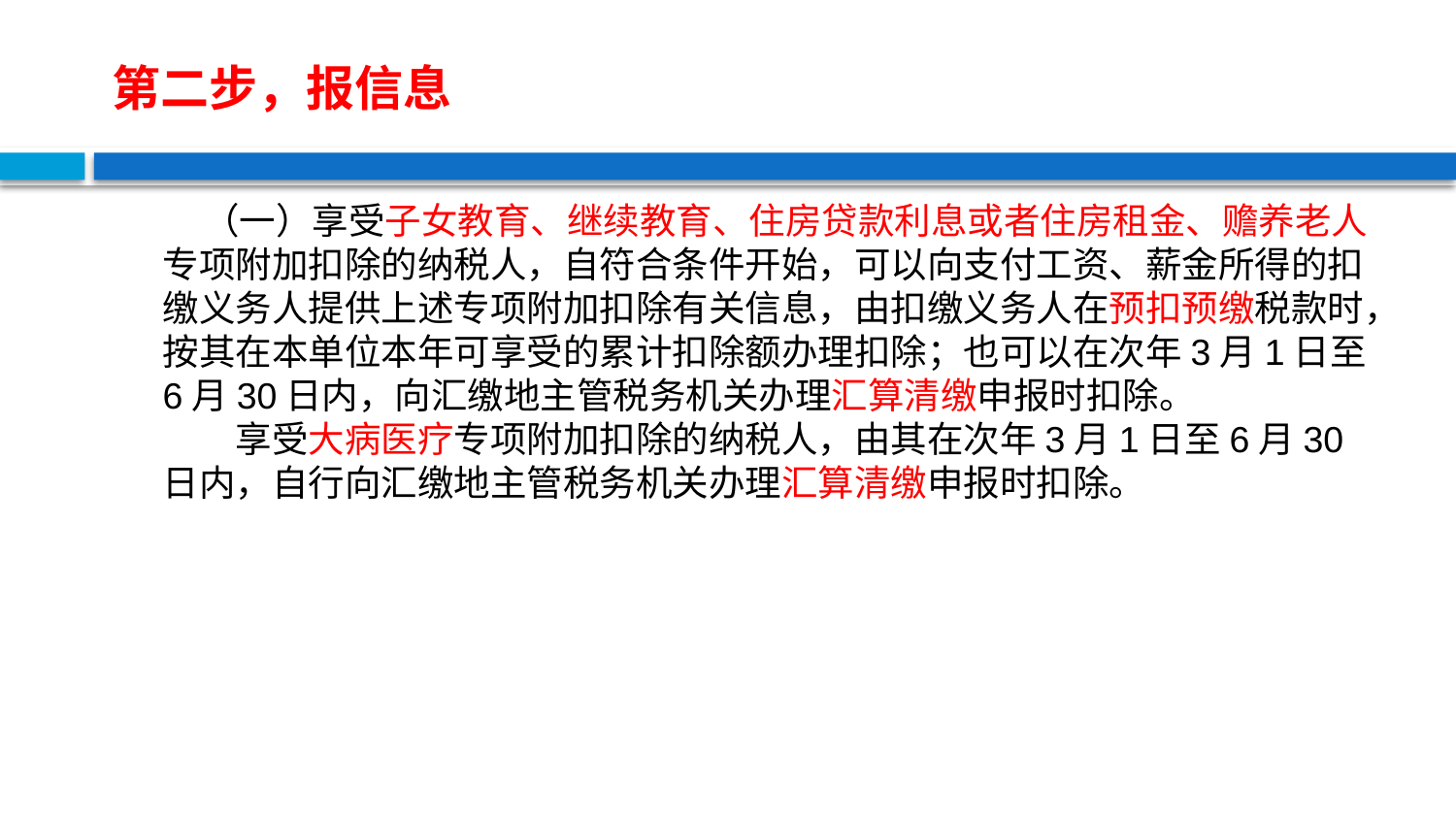

# 第二步，报信息
          （一）享受子女教育、继续教育、住房贷款利息或者住房租金、赡养老人专项附加扣除的纳税人，自符合条件开始，可以向支付工资、薪金所得的扣缴义务人提供上述专项附加扣除有关信息，由扣缴义务人在预扣预缴税款时，按其在本单位本年可享受的累计扣除额办理扣除；也可以在次年3月1日至6月30日内，向汇缴地主管税务机关办理汇算清缴申报时扣除。
　　享受大病医疗专项附加扣除的纳税人，由其在次年3月1日至6月30日内，自行向汇缴地主管税务机关办理汇算清缴申报时扣除。